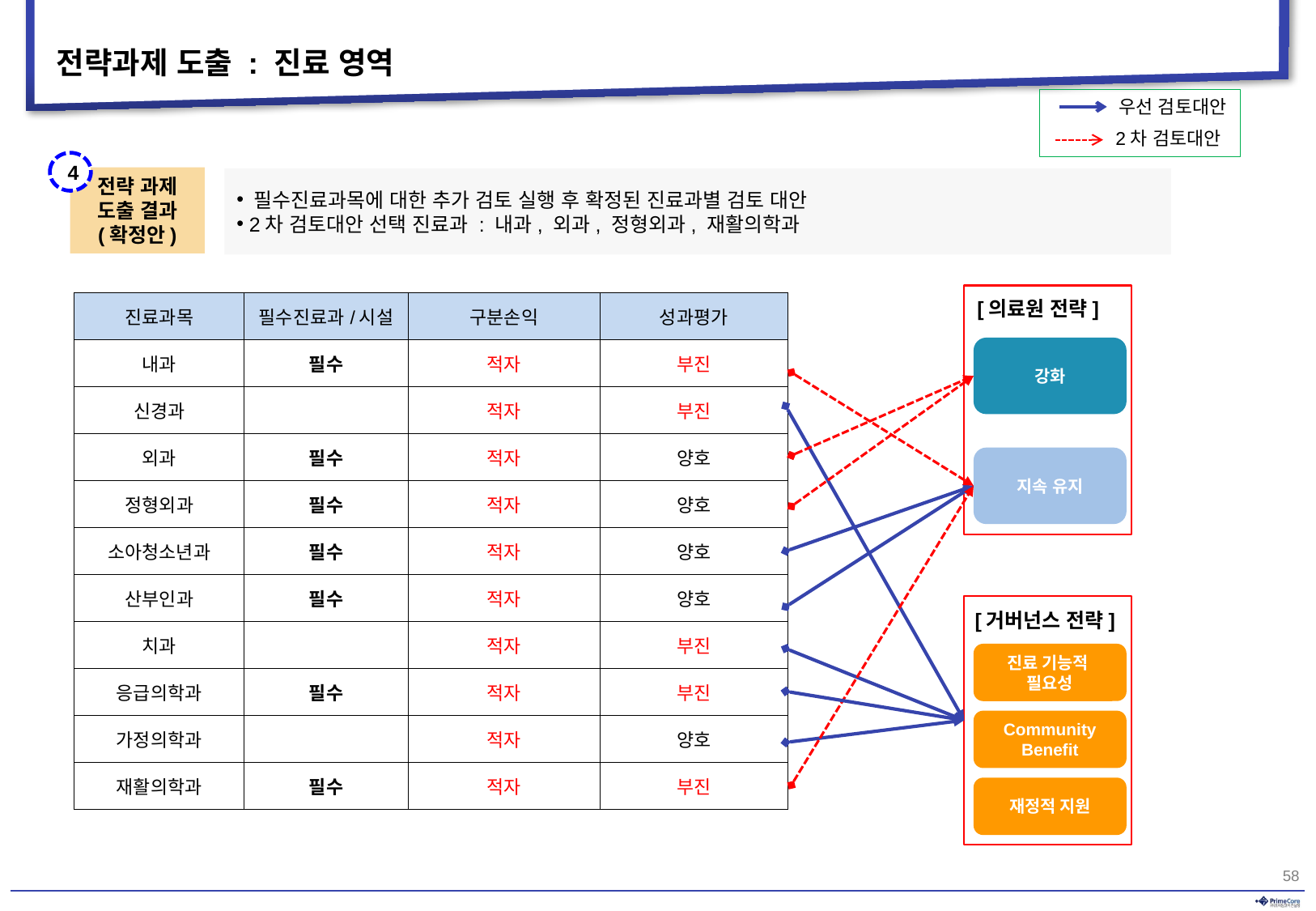

# 전략과제 도출 : 진료 영역
우선 검토대안

2차 검토대안
4
전략 과제
도출 결과
(확정안)
 필수진료과목에 대한 추가 검토 실행 후 확정된 진료과별 검토 대안
 2차 검토대안 선택 진료과 : 내과, 외과, 정형외과, 재활의학과

[의료원 전략]
| 진료과목 | 필수진료과/시설 | 구분손익 | 성과평가 |
| --- | --- | --- | --- |
| 내과 | 필수 | 적자 | 부진 |
| 신경과 |  | 적자 | 부진 |
| 외과 | 필수 | 적자 | 양호 |
| 정형외과 | 필수 | 적자 | 양호 |
| 소아청소년과 | 필수 | 적자 | 양호 |
| 산부인과 | 필수 | 적자 | 양호 |
| 치과 |  | 적자 | 부진 |
| 응급의학과 | 필수 | 적자 | 부진 |
| 가정의학과 |  | 적자 | 양호 |
| 재활의학과 | 필수 | 적자 | 부진 |
강화
지속 유지

[거버넌스 전략]
진료 기능적
필요성
Community Benefit
재정적 지원